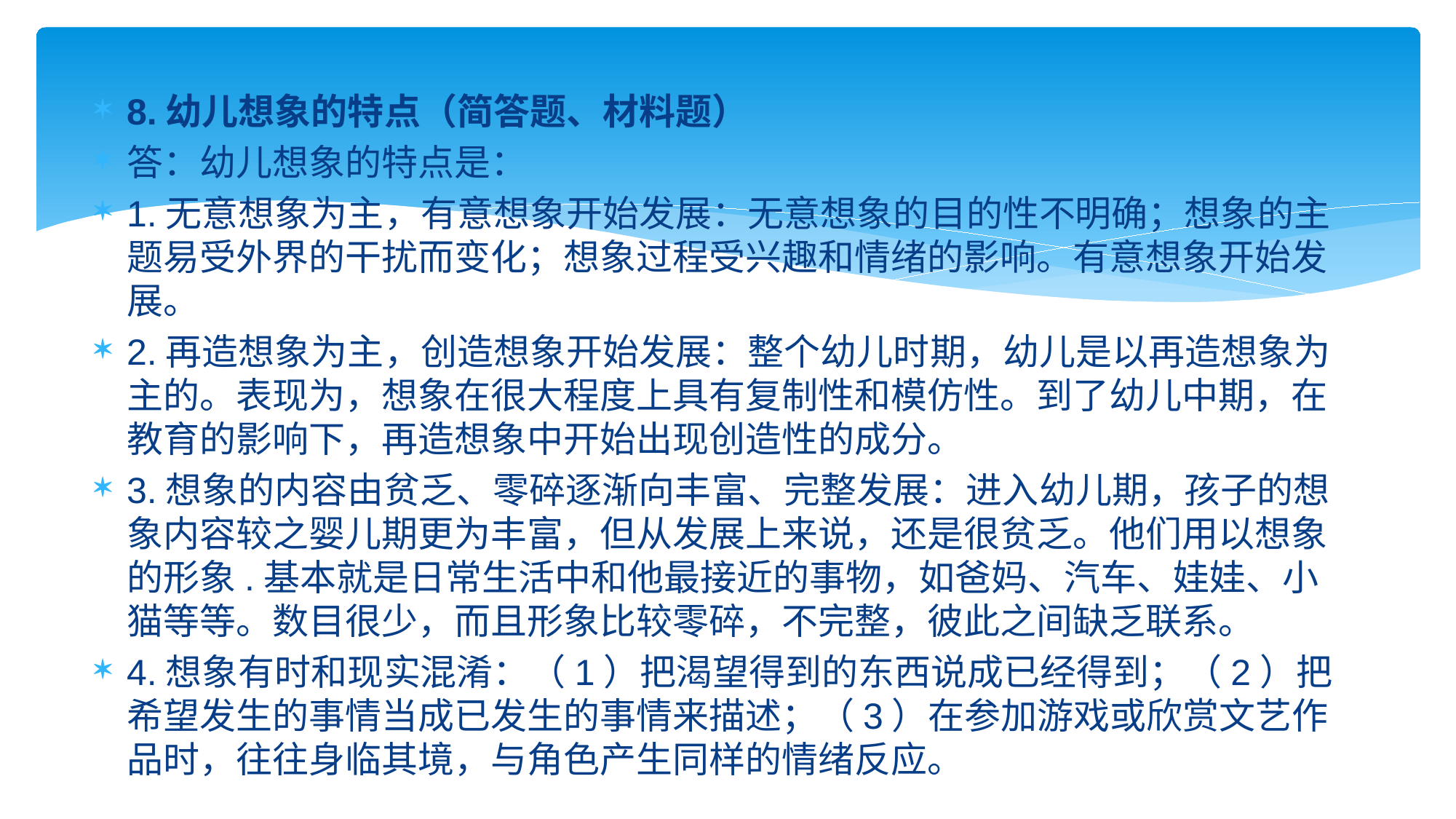

8.幼儿想象的特点（简答题、材料题）
答：幼儿想象的特点是：
1.无意想象为主，有意想象开始发展：无意想象的目的性不明确；想象的主题易受外界的干扰而变化；想象过程受兴趣和情绪的影响。有意想象开始发展。
2.再造想象为主，创造想象开始发展：整个幼儿时期，幼儿是以再造想象为主的。表现为，想象在很大程度上具有复制性和模仿性。到了幼儿中期，在教育的影响下，再造想象中开始出现创造性的成分。
3.想象的内容由贫乏、零碎逐渐向丰富、完整发展：进入幼儿期，孩子的想象内容较之婴儿期更为丰富，但从发展上来说，还是很贫乏。他们用以想象的形象.基本就是日常生活中和他最接近的事物，如爸妈、汽车、娃娃、小猫等等。数目很少，而且形象比较零碎，不完整，彼此之间缺乏联系。
4.想象有时和现实混淆：（1）把渴望得到的东西说成已经得到；（2）把希望发生的事情当成已发生的事情来描述；（3）在参加游戏或欣赏文艺作品时，往往身临其境，与角色产生同样的情绪反应。